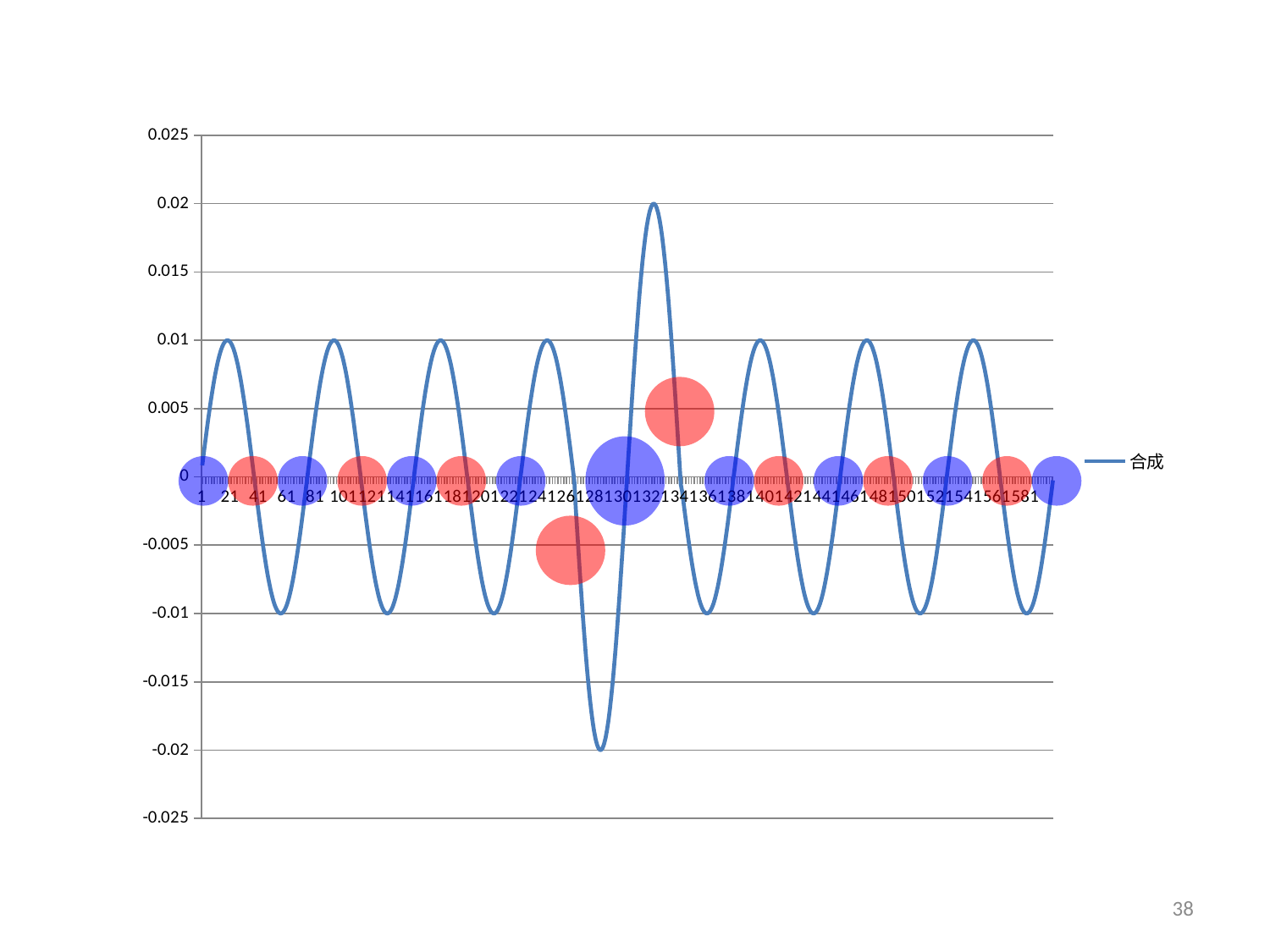

### Chart

| Category | 合成 |
|---|---|

38